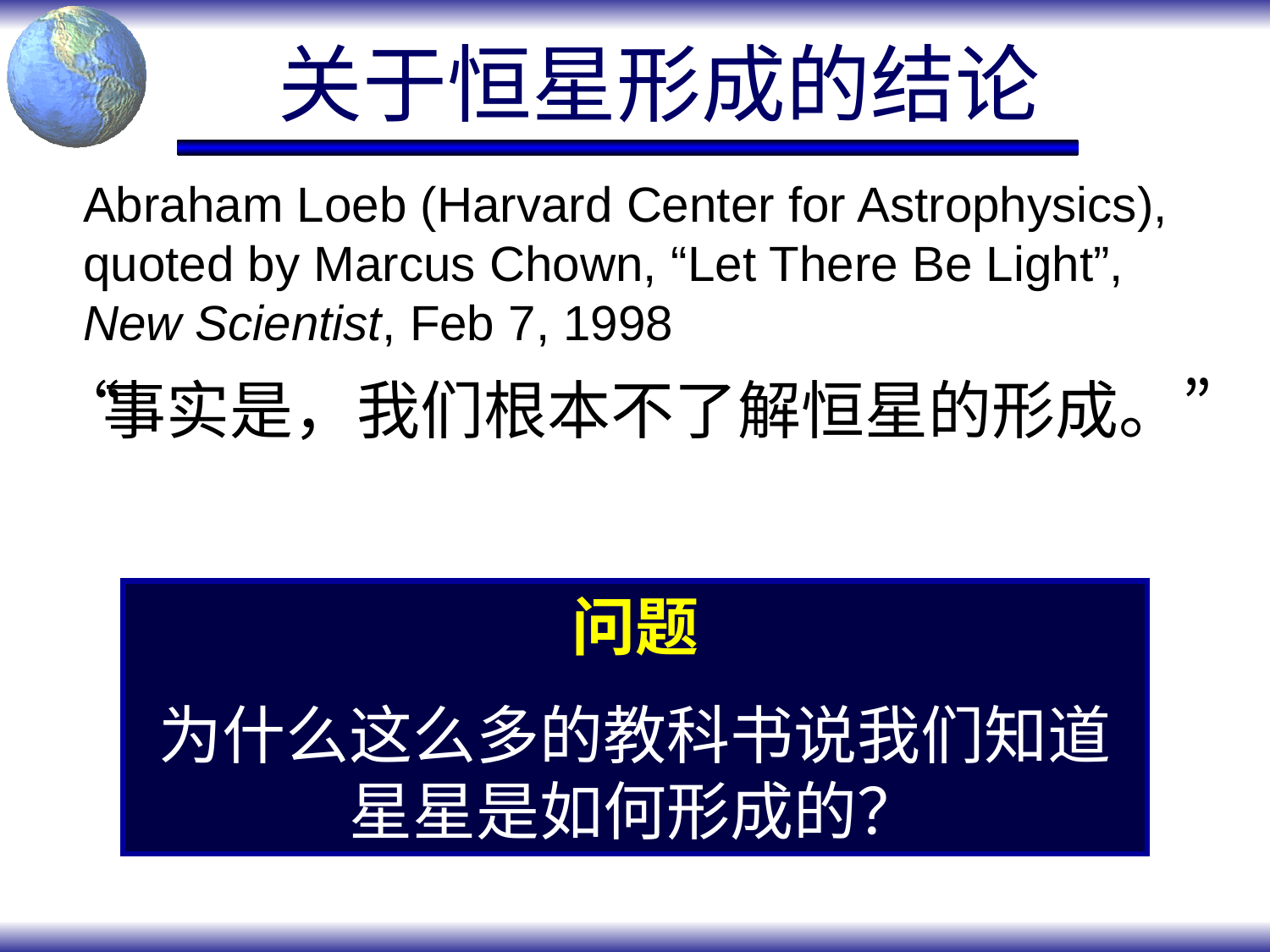

# 关于恒星形成的结论
Abraham Loeb (Harvard Center for Astrophysics), quoted by Marcus Chown, “Let There Be Light”, New Scientist, Feb 7, 1998
“事实是，我们根本不了解恒星的形成。”
问题
为什么这么多的教科书说我们知道星星是如何形成的？